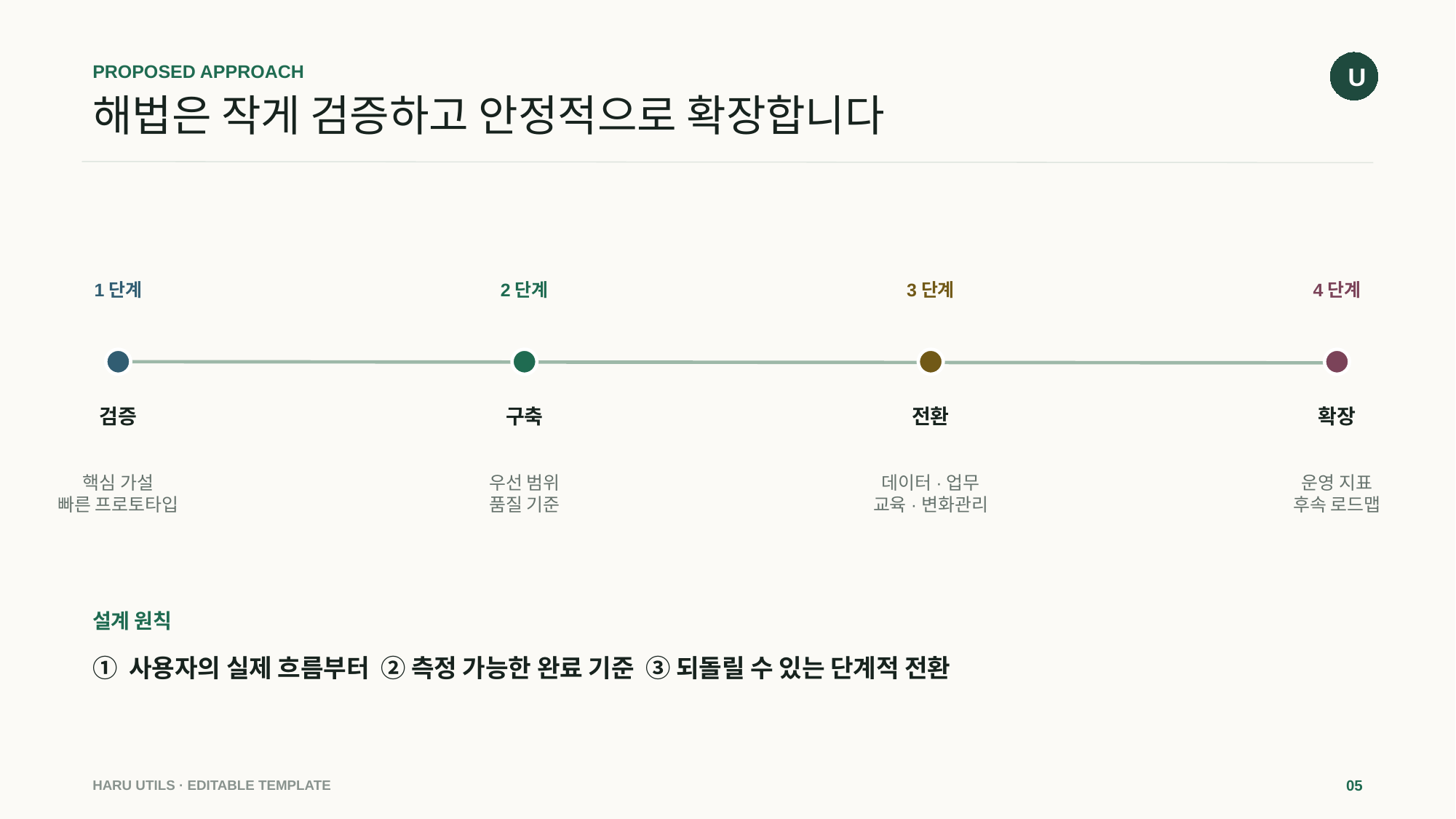

U
PROPOSED APPROACH
# 해법은 작게 검증하고 안정적으로 확장합니다

1단계
2단계
3단계
4단계

검증
구축
전환
확장
핵심 가설
빠른 프로토타입
우선 범위
품질 기준
데이터·업무
교육·변화관리
운영 지표
후속 로드맵
설계 원칙
① 사용자의 실제 흐름부터  ② 측정 가능한 완료 기준  ③ 되돌릴 수 있는 단계적 전환
HARU UTILS · EDITABLE TEMPLATE
05